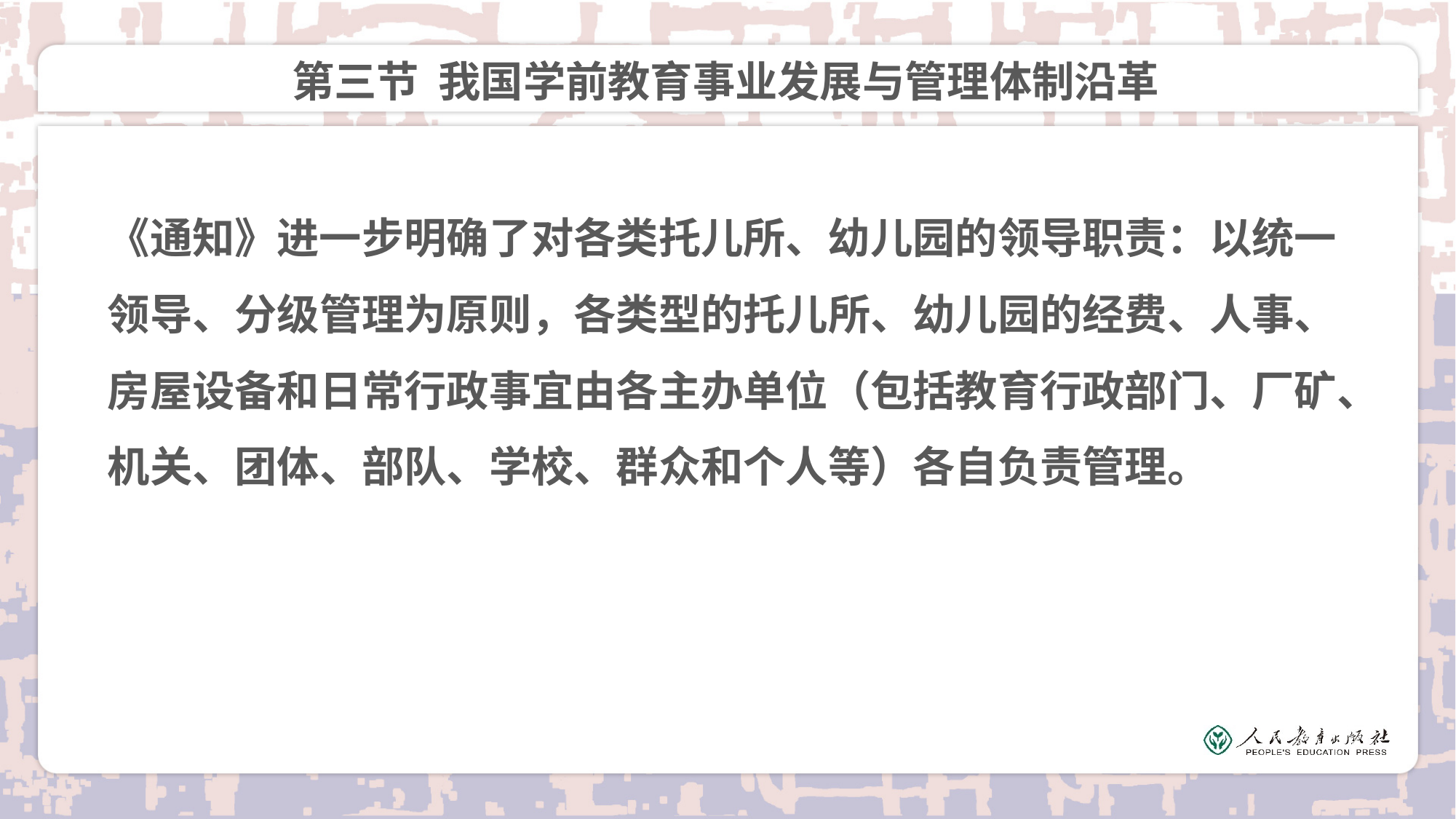

# 第三节  我国学前教育事业发展与管理体制沿革
《通知》进一步明确了对各类托儿所、幼儿园的领导职责：以统一领导、分级管理为原则，各类型的托儿所、幼儿园的经费、人事、房屋设备和日常行政事宜由各主办单位（包括教育行政部门、厂矿、机关、团体、部队、学校、群众和个人等）各自负责管理。